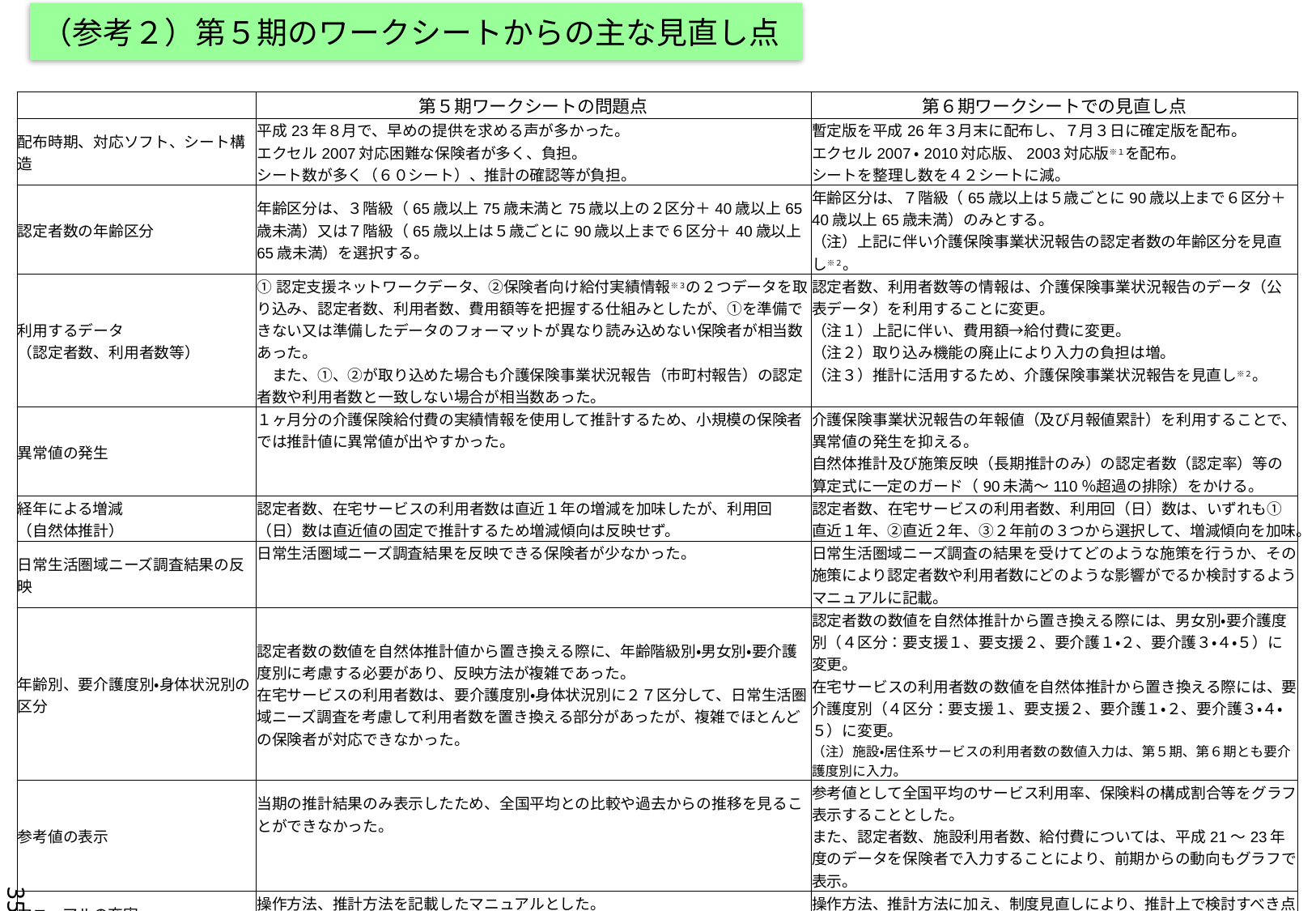

（参考２）第５期のワークシートからの主な見直し点
|  | 第５期ワークシートの問題点 | 第６期ワークシートでの見直し点 |
| --- | --- | --- |
| 配布時期、対応ソフト、シート構造 | 平成23年８月で、早めの提供を求める声が多かった。 エクセル2007対応困難な保険者が多く、負担。 シート数が多く（６０シート）、推計の確認等が負担。 | 暫定版を平成26年３月末に配布し、７月３日に確定版を配布。 エクセル2007・2010対応版、2003対応版※１を配布。 シートを整理し数を４２シートに減。 |
| 認定者数の年齢区分 | 年齢区分は、３階級（65歳以上75歳未満と75歳以上の２区分＋40歳以上65歳未満）又は７階級（65歳以上は５歳ごとに90歳以上まで６区分＋40歳以上65歳未満）を選択する。 | 年齢区分は、７階級（65歳以上は５歳ごとに90歳以上まで６区分＋40歳以上65歳未満）のみとする。 （注）上記に伴い介護保険事業状況報告の認定者数の年齢区分を見直し※２。 |
| 利用するデータ （認定者数、利用者数等） | ①認定支援ネットワークデータ、②保険者向け給付実績情報※３の２つデータを取り込み、認定者数、利用者数、費用額等を把握する仕組みとしたが、①を準備できない又は準備したデータのフォーマットが異なり読み込めない保険者が相当数あった。 　また、①、②が取り込めた場合も介護保険事業状況報告（市町村報告）の認定者数や利用者数と一致しない場合が相当数あった。 | 認定者数、利用者数等の情報は、介護保険事業状況報告のデータ（公表データ）を利用することに変更。 （注１）上記に伴い、費用額→給付費に変更。 （注２）取り込み機能の廃止により入力の負担は増。 （注３）推計に活用するため、介護保険事業状況報告を見直し※２。 |
| 異常値の発生 | １ヶ月分の介護保険給付費の実績情報を使用して推計するため、小規模の保険者では推計値に異常値が出やすかった。 | 介護保険事業状況報告の年報値（及び月報値累計）を利用することで、異常値の発生を抑える。 自然体推計及び施策反映（長期推計のみ）の認定者数（認定率）等の算定式に一定のガード（90未満～110％超過の排除）をかける。 |
| 経年による増減 （自然体推計） | 認定者数、在宅サービスの利用者数は直近１年の増減を加味したが、利用回（日）数は直近値の固定で推計するため増減傾向は反映せず。 | 認定者数、在宅サービスの利用者数、利用回（日）数は、いずれも①直近１年、②直近２年、③２年前の３つから選択して、増減傾向を加味。 |
| 日常生活圏域ニーズ調査結果の反映 | 日常生活圏域ニーズ調査結果を反映できる保険者が少なかった。 | 日常生活圏域ニーズ調査の結果を受けてどのような施策を行うか、その施策により認定者数や利用者数にどのような影響がでるか検討するようマニュアルに記載。 |
| 年齢別、要介護度別・身体状況別の区分 | 認定者数の数値を自然体推計値から置き換える際に、年齢階級別・男女別・要介護度別に考慮する必要があり、反映方法が複雑であった。 在宅サービスの利用者数は、要介護度別・身体状況別に２７区分して、日常生活圏域ニーズ調査を考慮して利用者数を置き換える部分があったが、複雑でほとんどの保険者が対応できなかった。 | 認定者数の数値を自然体推計から置き換える際には、男女別・要介護度別（４区分：要支援１、要支援２、要介護１・２、要介護３・４・５）に変更。 在宅サービスの利用者数の数値を自然体推計から置き換える際には、要介護度別（４区分：要支援１、要支援２、要介護１・２、要介護３・４・５）に変更。 （注）施設・居住系サービスの利用者数の数値入力は、第５期、第６期とも要介護度別に入力。 |
| 参考値の表示 | 当期の推計結果のみ表示したため、全国平均との比較や過去からの推移を見ることができなかった。 | 参考値として全国平均のサービス利用率、保険料の構成割合等をグラフ表示することとした。 また、認定者数、施設利用者数、給付費については、平成21～23年度のデータを保険者で入力することにより、前期からの動向もグラフで表示。 |
| マニュアルの充実 | 操作方法、推計方法を記載したマニュアルとした。 | 操作方法、推計方法に加え、制度見直しにより、推計上で検討すべき点を記載したマニュアルとした。 |
| ※１　Microsoft Excel 2003は平成26年4月9日にサポートが終了します。 サポート終了後はセキュリティ上のリスクが高まることから、Excel 2003版の利用は控えて下さい。 |  |  |
| ※２　平成26年6月月報から認定者数、利用者数等を詳細化。それ以前のデータで推計に必要なものは、平成２６年8月1日（予定）保守サイトに掲載。保険者はダウンロードして利用。 　　　　（過去の認定者数は必要に応じて補正して活用することを想定） |  |  |
| ※３　各都道府県の国保連合会より、それぞれの保険者へ送付されるデータ。 |  |  |
35